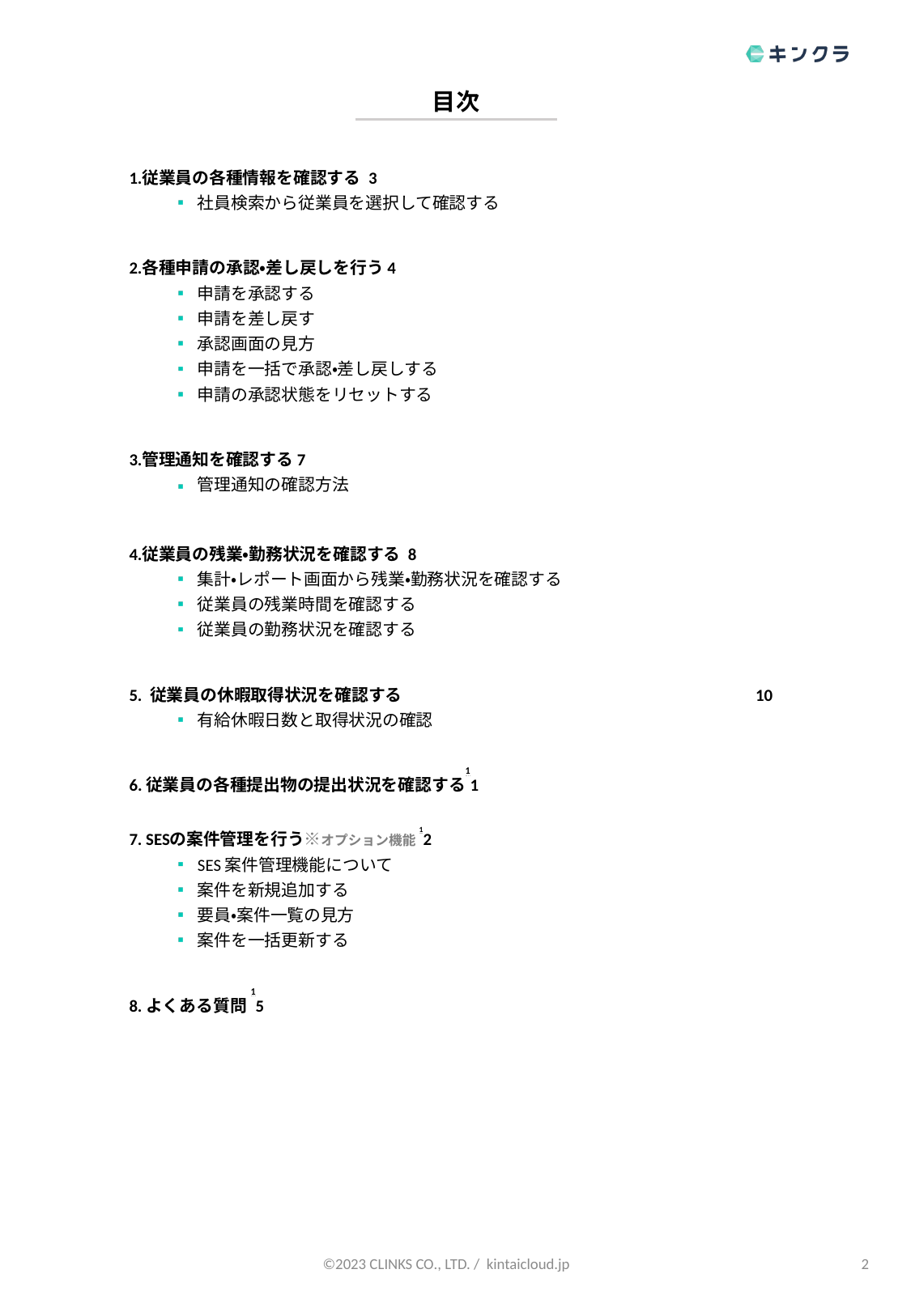

目次
1.従業員の各種情報を確認する	 3
社員検索から従業員を選択して確認する
2.各種申請の承認・差し戻しを行う	 4
申請を承認する
申請を差し戻す
承認画面の見方
申請を一括で承認・差し戻しする
申請の承認状態をリセットする
3.管理通知を確認する	 7
管理通知の確認方法
4.従業員の残業・勤務状況を確認する 	 8
集計・レポート画面から残業・勤務状況を確認する
従業員の残業時間を確認する
従業員の勤務状況を確認する
5. 従業員の休暇取得状況を確認する	10
有給休暇日数と取得状況の確認
6. 従業員の各種提出物の提出状況を確認する	11
7. SESの案件管理を行う※オプション機能 	12
SES案件管理機能について
案件を新規追加する
要員・案件一覧の見方
案件を一括更新する
8. よくある質問 	15
2
©2023 CLINKS CO., LTD. /  kintaicloud.jp